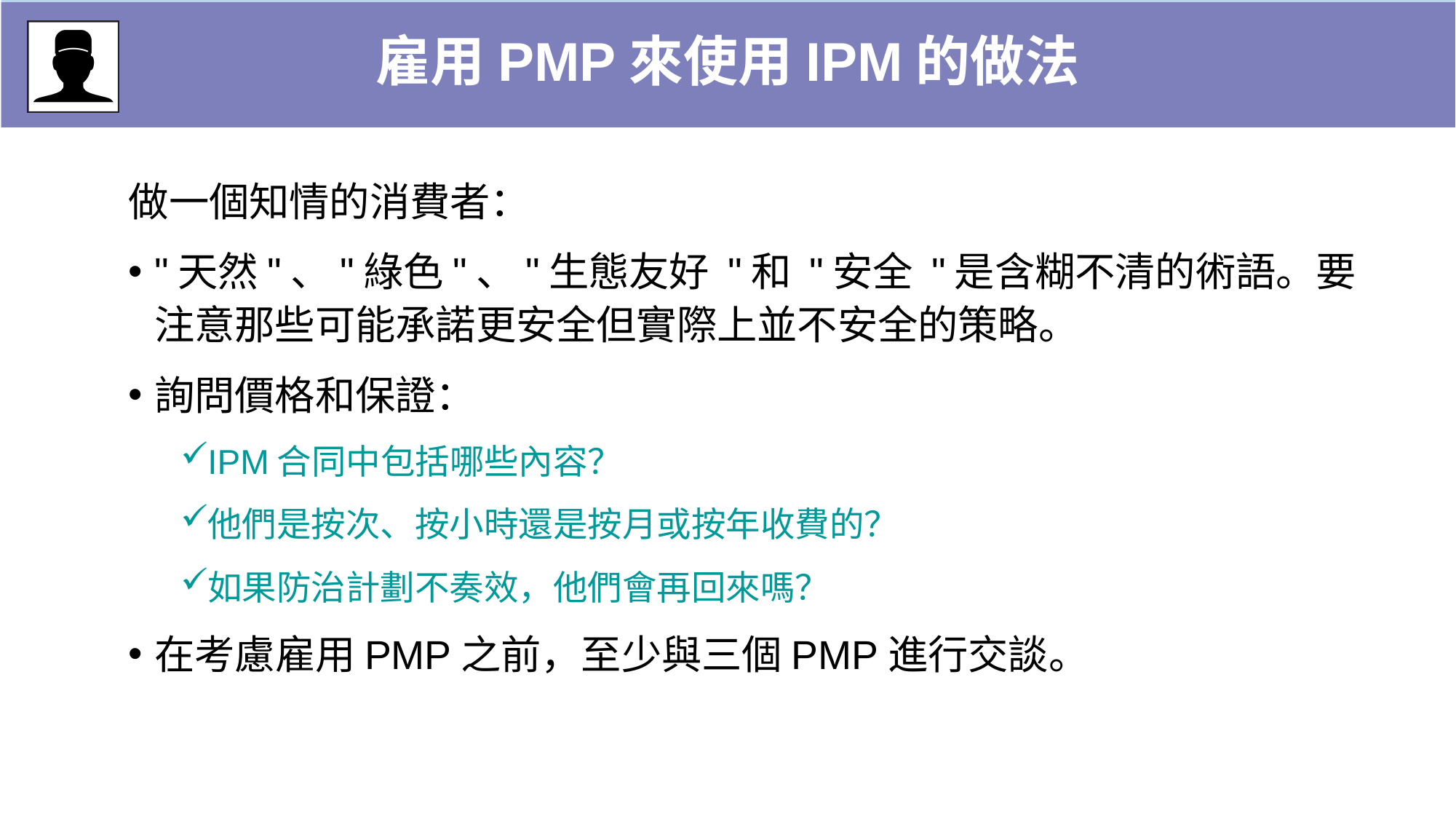

雇用PMP來使用IPM的做法
做一個知情的消費者：
"天然"、"綠色"、"生態友好 "和 "安全 "是含糊不清的術語。要注意那些可能承諾更安全但實際上並不安全的策略。
詢問價格和保證：
IPM合同中包括哪些內容？
他們是按次、按小時還是按月或按年收費的？
如果防治計劃不奏效，他們會再回來嗎？
在考慮雇用PMP之前，至少與三個PMP進行交談。